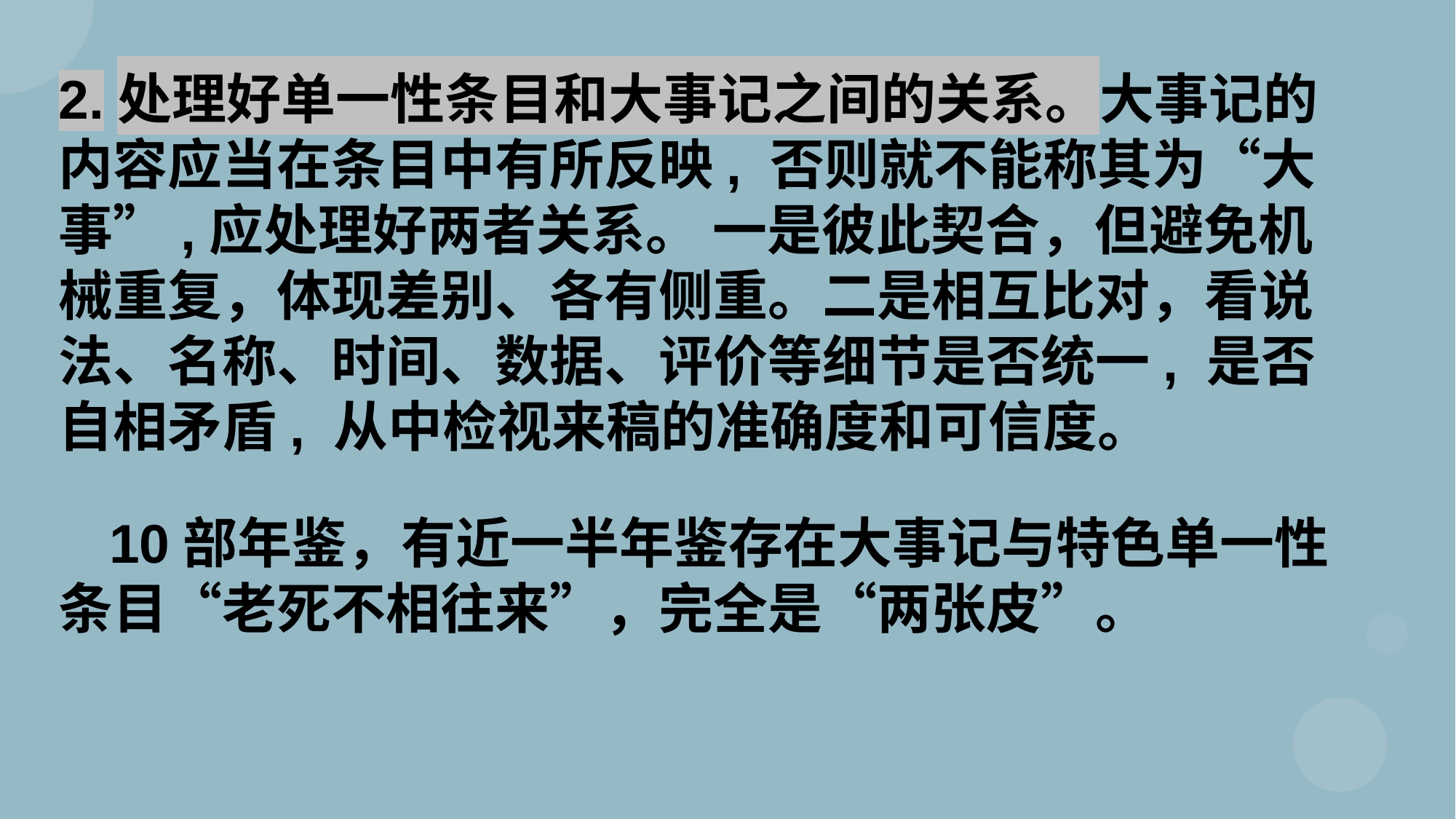

2.处理好单一性条目和大事记之间的关系。大事记的内容应当在条目中有所反映, 否则就不能称其为“大事”,应处理好两者关系。 一是彼此契合，但避免机械重复，体现差别、各有侧重。二是相互比对，看说法、名称、时间、数据、评价等细节是否统一, 是否自相矛盾, 从中检视来稿的准确度和可信度。

    10部年鉴，有近一半年鉴存在大事记与特色单一性条目“老死不相往来”，完全是“两张皮”。